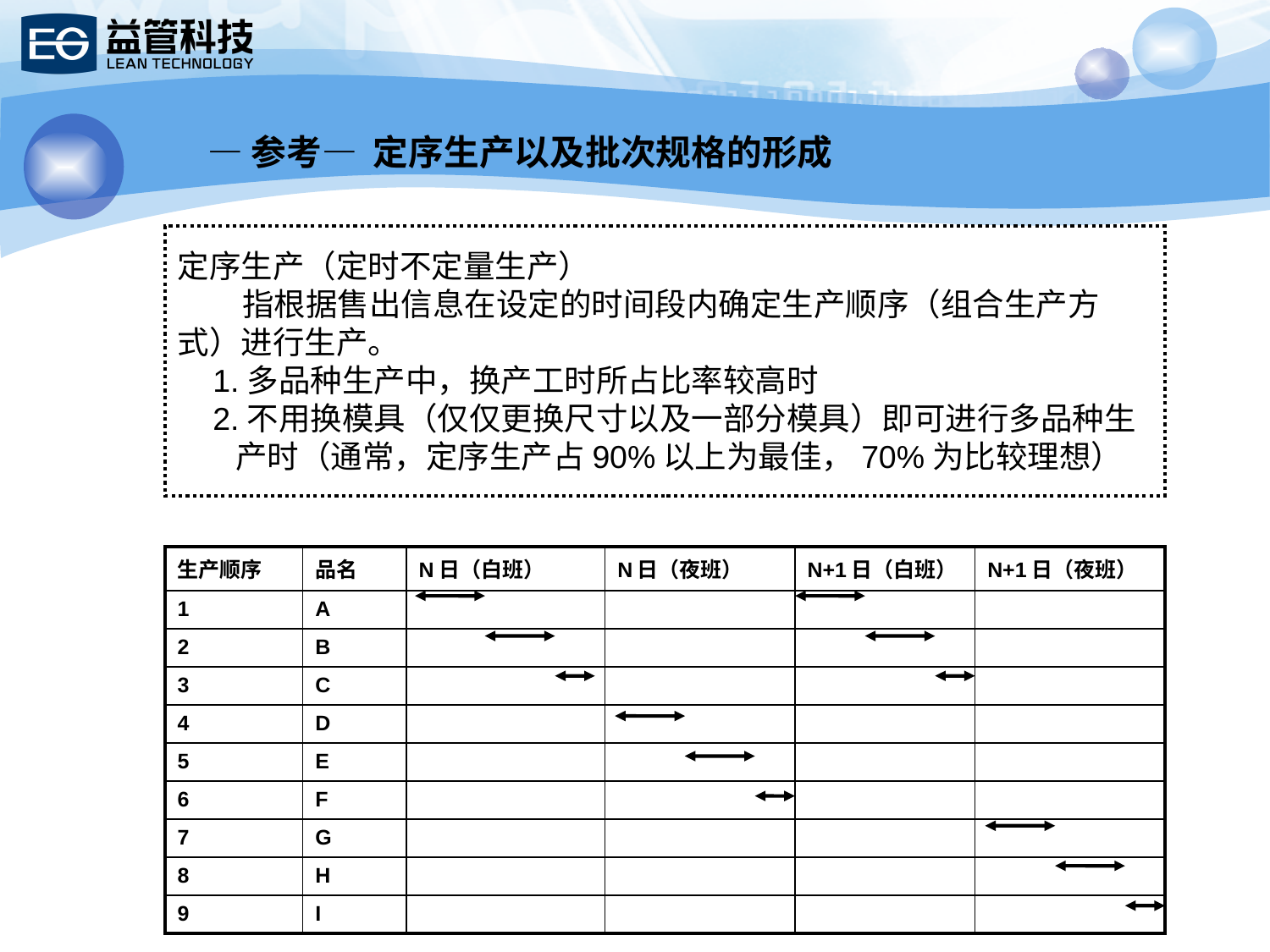

—参考—  定序生产以及批次规格的形成
定序生产（定时不定量生产）
        指根据售出信息在设定的时间段内确定生产顺序（组合生产方式）进行生产。
    1.多品种生产中，换产工时所占比率较高时
    2.不用换模具（仅仅更换尺寸以及一部分模具）即可进行多品种生
       产时（通常，定序生产占90%以上为最佳，70%为比较理想）
（例）2天为周期的定序生产
| 生产顺序 | 品名 | N日（白班） | N日（夜班） | N+1日（白班） | N+1日（夜班） |
| --- | --- | --- | --- | --- | --- |
| 1 | A |  |  |  |  |
| 2 | B |  |  |  |  |
| 3 | C |  |  |  |  |
| 4 | D |  |  |  |  |
| 5 | E |  |  |  |  |
| 6 | F |  |  |  |  |
| 7 | G |  |  |  |  |
| 8 | H |  |  |  |  |
| 9 | I |  |  |  |  |